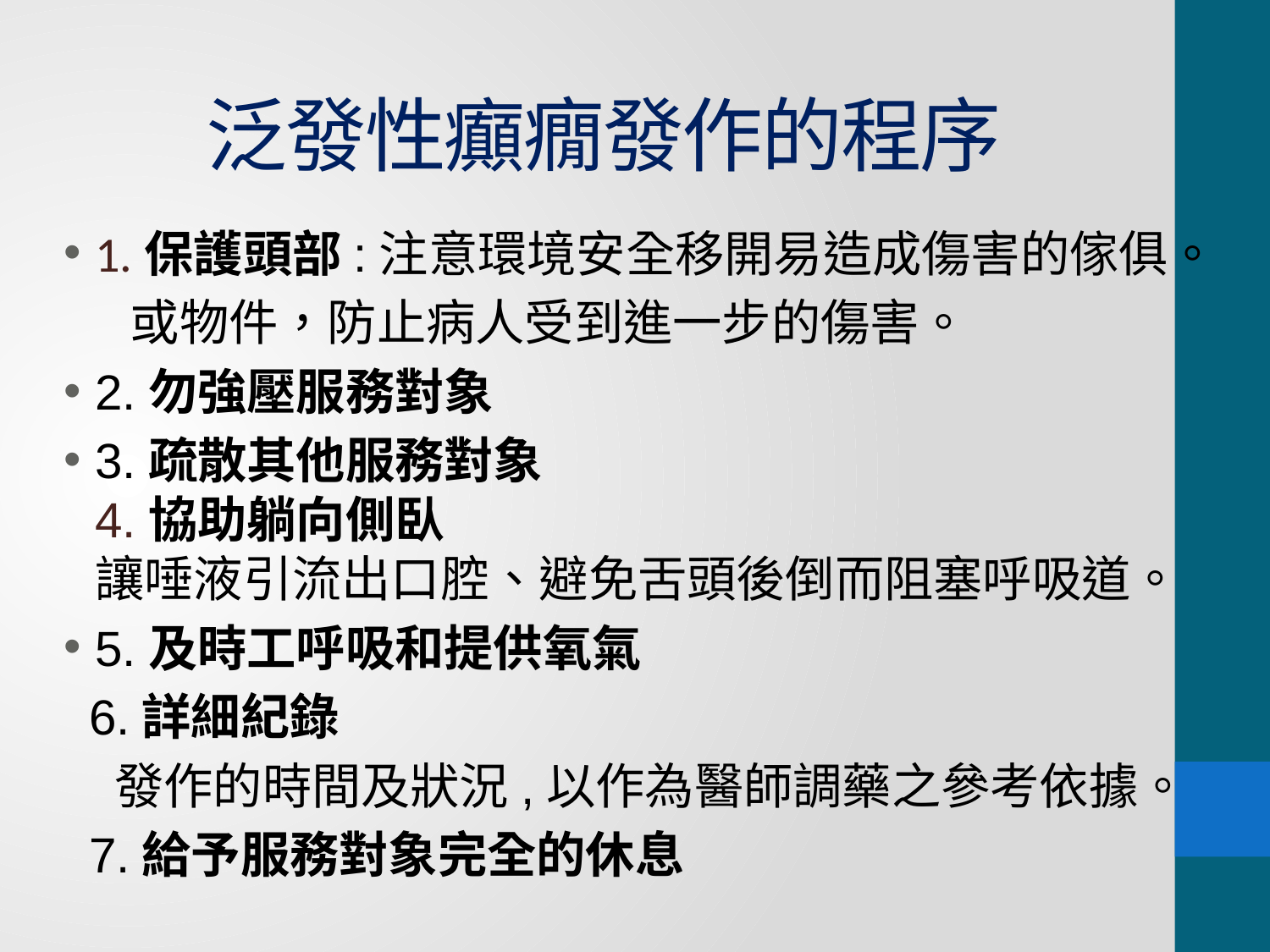

# 泛發性癲癇發作的程序
1.保護頭部:注意環境安全移開易造成傷害的傢俱。
     或物件，防止病人受到進一步的傷害。
2.勿強壓服務對象
3.疏散其他服務對象
4.協助躺向側臥
讓唾液引流出口腔、避免舌頭後倒而阻塞呼吸道。
5.及時工呼吸和提供氧氣
   6.詳細紀錄
     發作的時間及狀況,以作為醫師調藥之參考依據。
   7.給予服務對象完全的休息